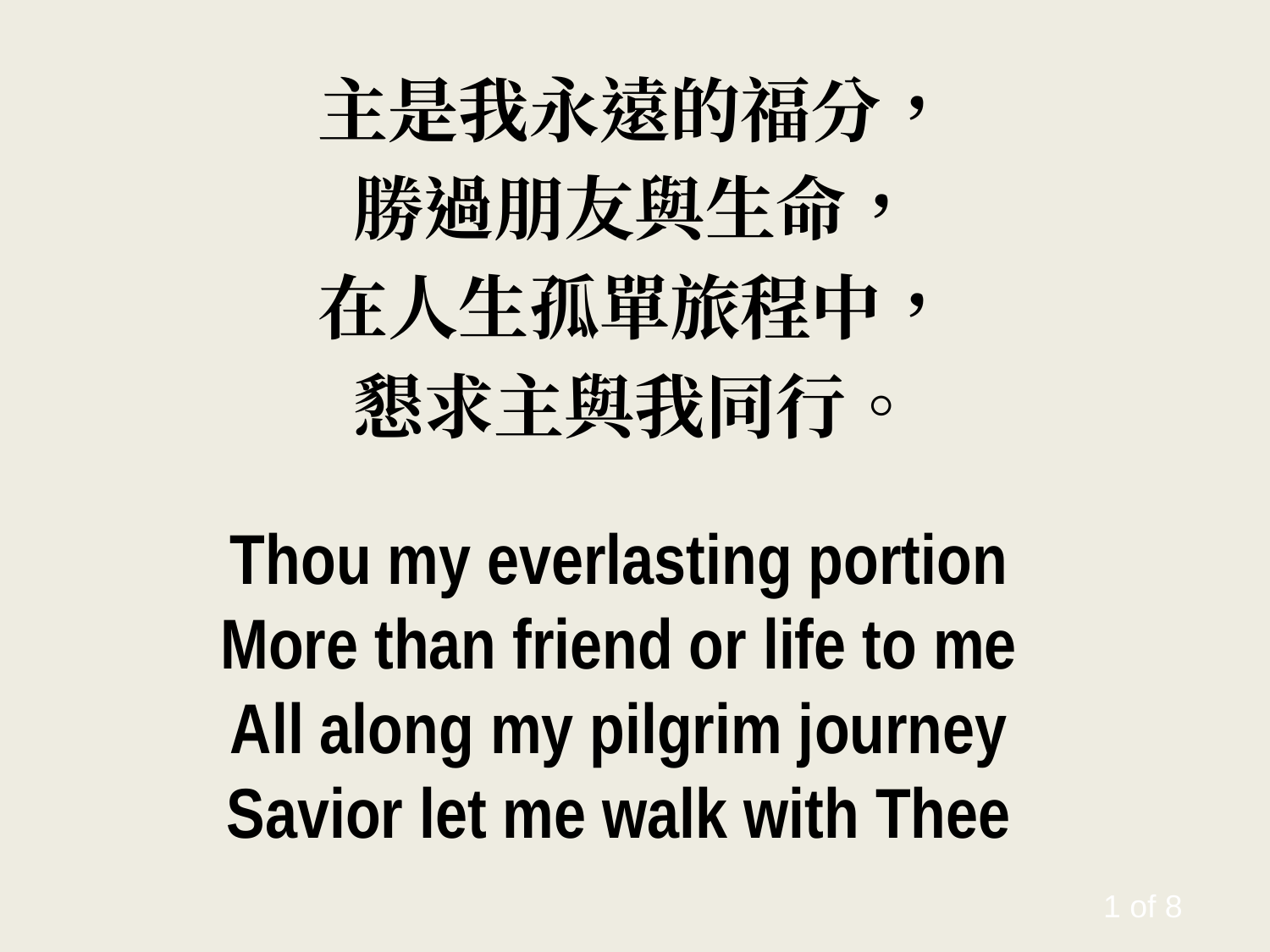

主是我永遠的福分，
勝過朋友與生命，
在人生孤單旅程中，
懇求主與我同行。
Thou my everlasting portion
More than friend or life to me
All along my pilgrim journey
Savior let me walk with Thee
1 of 8